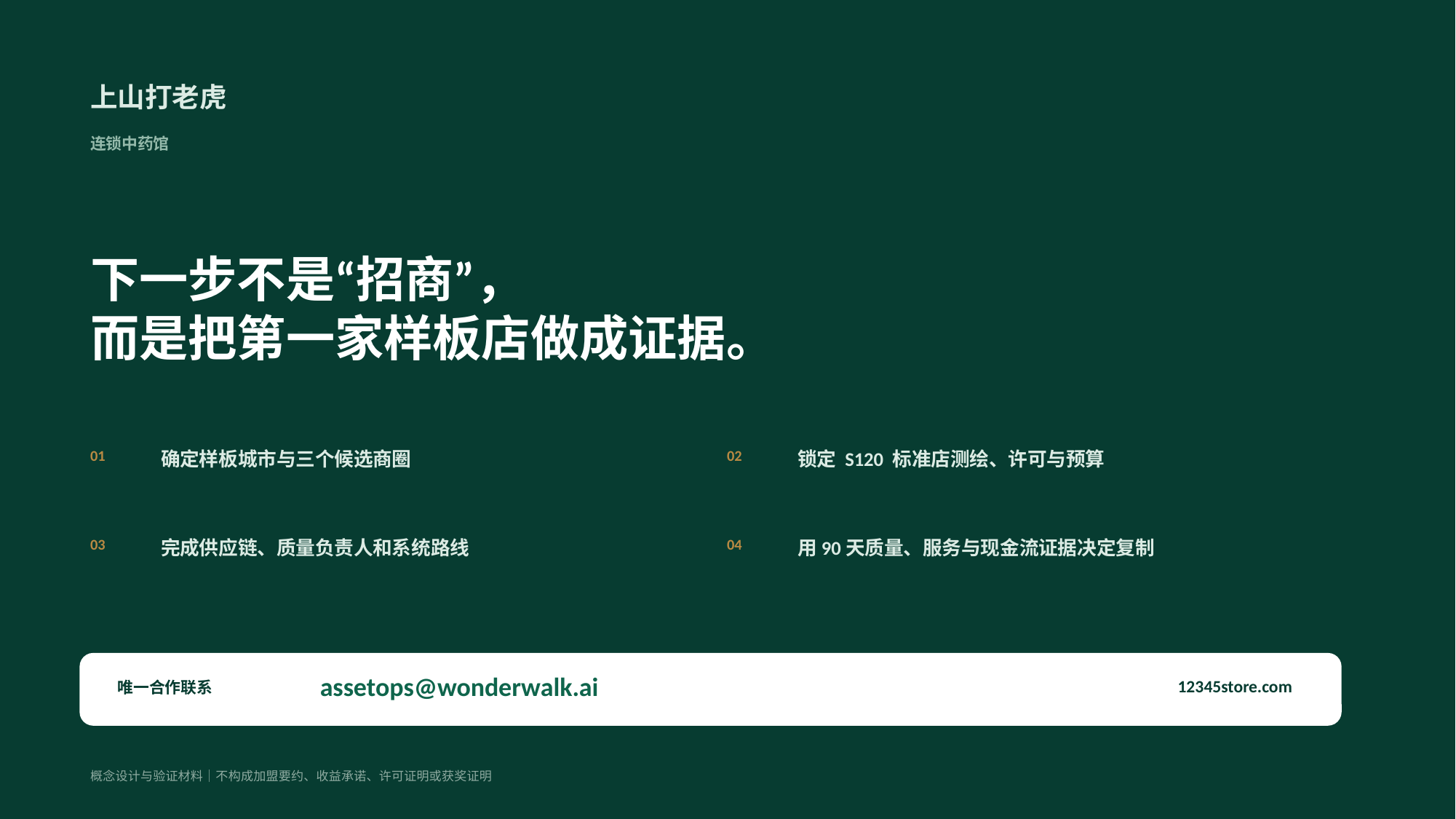

上山打老虎
连锁中药馆
下一步不是“招商”，
而是把第一家样板店做成证据。
确定样板城市与三个候选商圈
锁定 S120 标准店测绘、许可与预算
01
02
完成供应链、质量负责人和系统路线
用90天质量、服务与现金流证据决定复制
03
04

assetops@wonderwalk.ai
唯一合作联系
12345store.com
概念设计与验证材料｜不构成加盟要约、收益承诺、许可证明或获奖证明